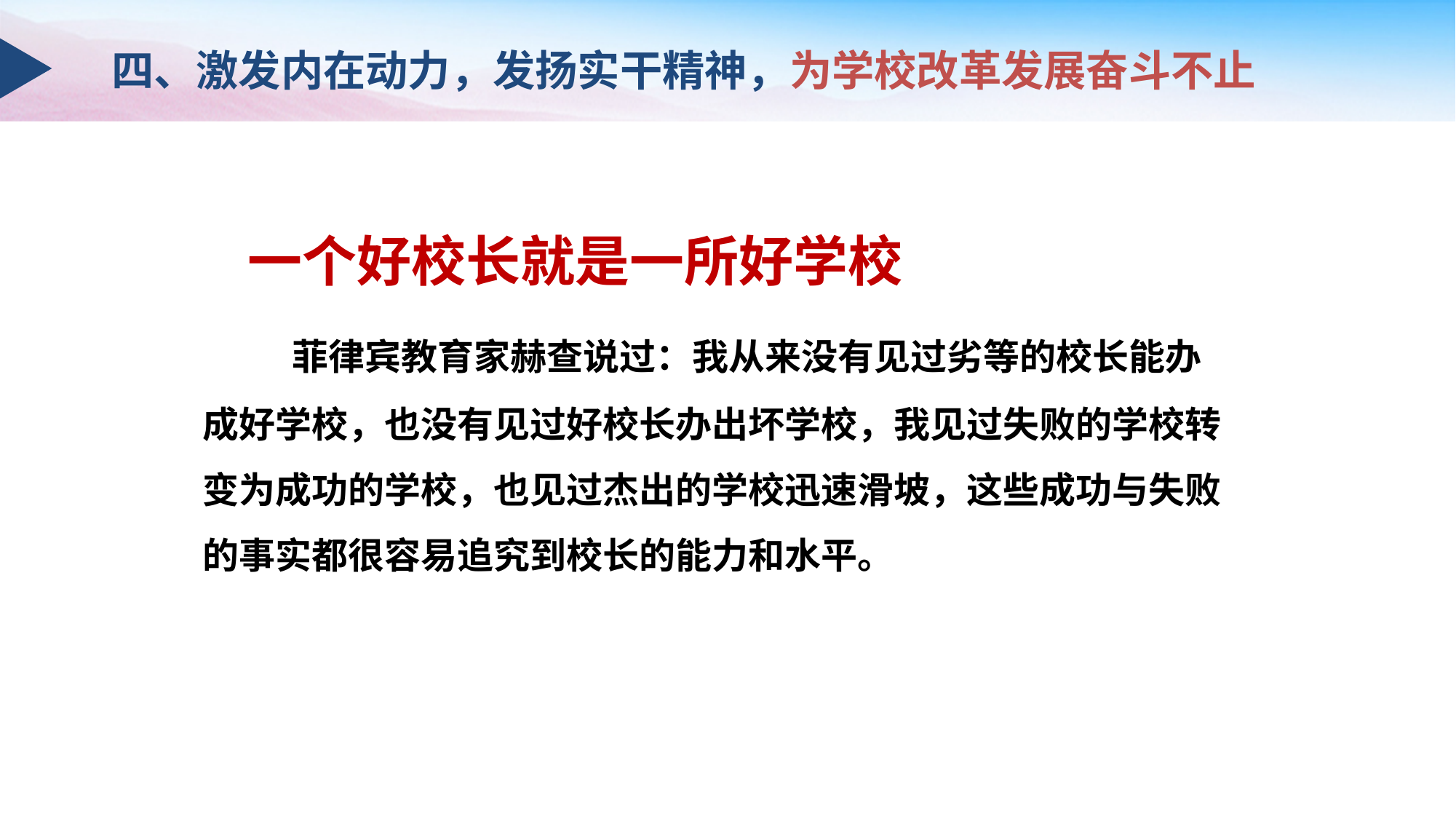

四、激发内在动力，发扬实干精神，为学校改革发展奋斗不止
   一个好校长就是一所好学校
       菲律宾教育家赫查说过：我从来没有见过劣等的校长能办成好学校，也没有见过好校长办出坏学校，我见过失败的学校转变为成功的学校，也见过杰出的学校迅速滑坡，这些成功与失败的事实都很容易追究到校长的能力和水平。